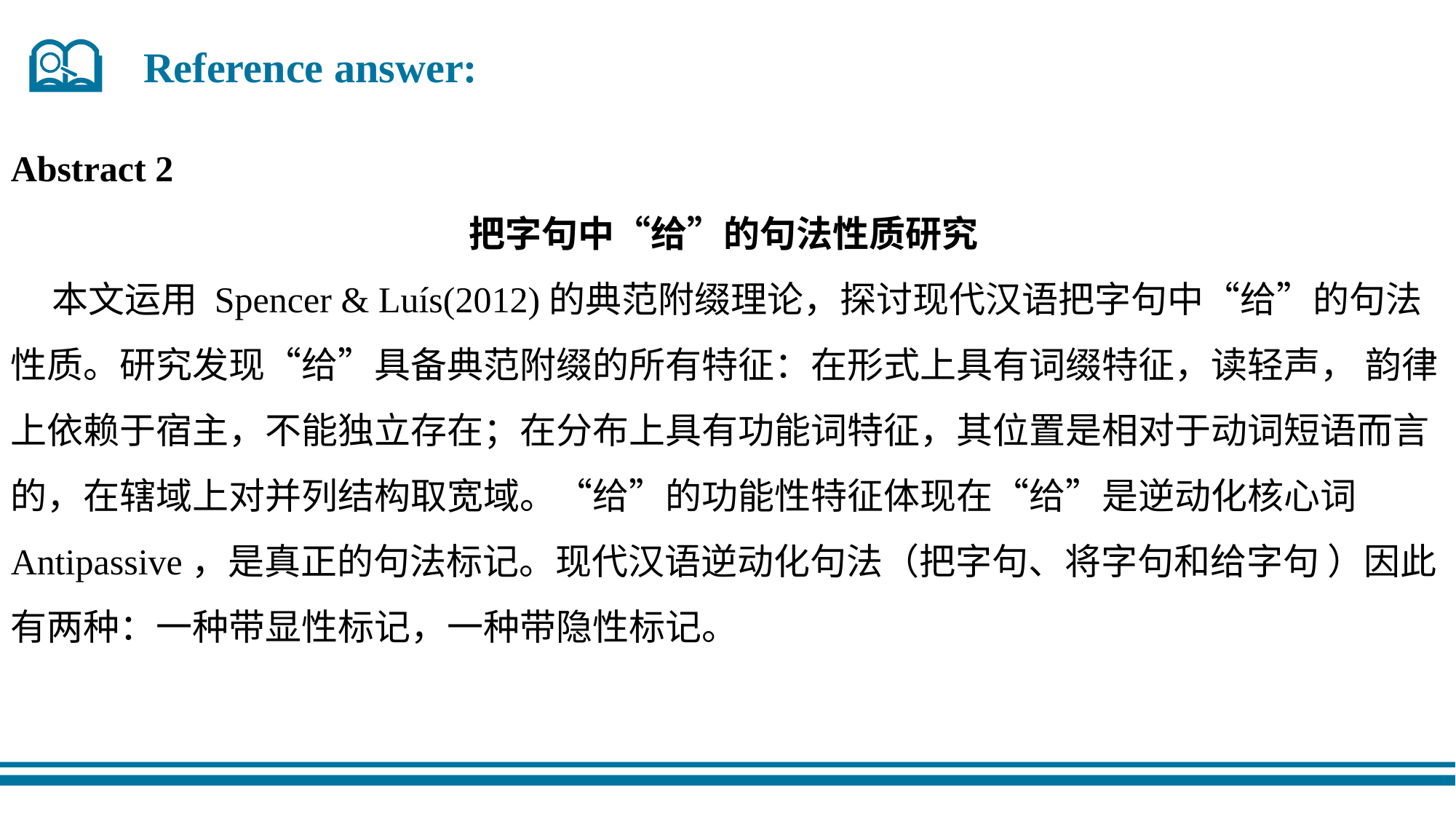

Reference answer:
Abstract 2
把字句中“给”的句法性质研究
    本文运用 Spencer & Luís(2012)的典范附缀理论，探讨现代汉语把字句中“给”的句法性质。研究发现“给”具备典范附缀的所有特征：在形式上具有词缀特征，读轻声， 韵律上依赖于宿主，不能独立存在；在分布上具有功能词特征，其位置是相对于动词短语而言的，在辖域上对并列结构取宽域。“给”的功能性特征体现在“给”是逆动化核心词 Antipassive，是真正的句法标记。现代汉语逆动化句法（把字句、将字句和给字句 ）因此有两种：一种带显性标记，一种带隐性标记。